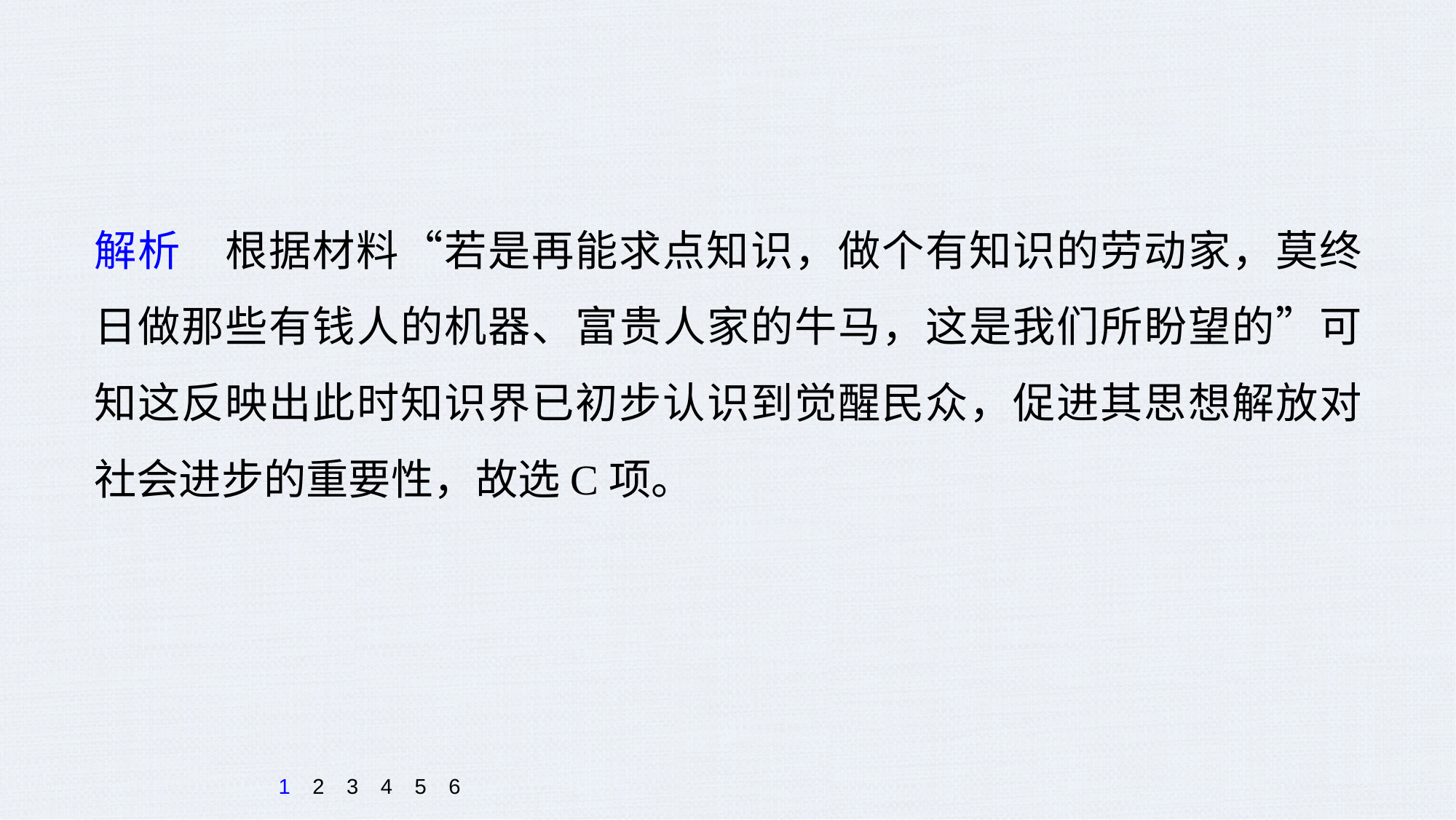

解析　根据材料“若是再能求点知识，做个有知识的劳动家，莫终日做那些有钱人的机器、富贵人家的牛马，这是我们所盼望的”可知这反映出此时知识界已初步认识到觉醒民众，促进其思想解放对社会进步的重要性，故选C项。
1
2
3
4
5
6